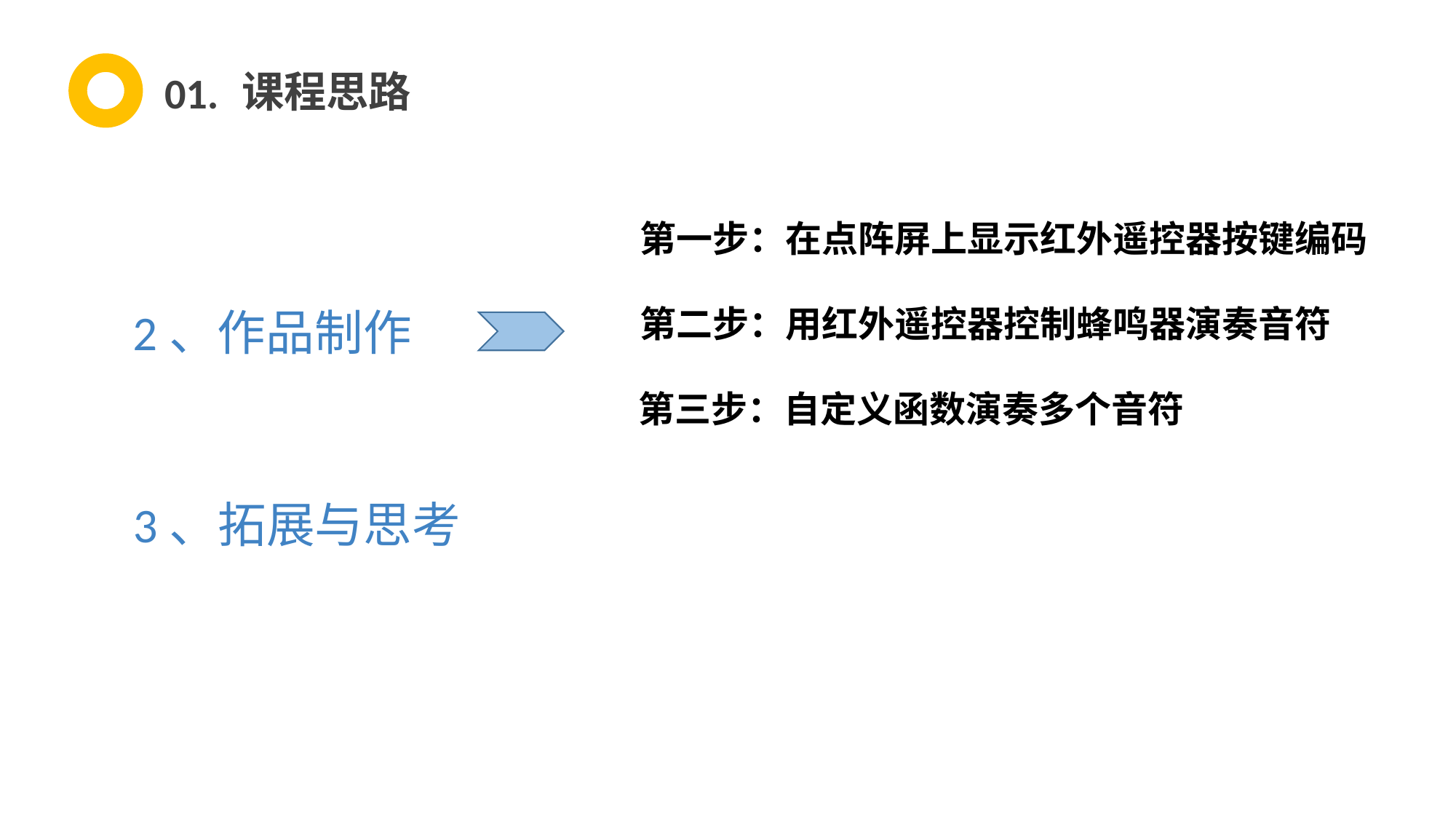

课程思路
01.
第一步：在点阵屏上显示红外遥控器按键编码
第二步：用红外遥控器控制蜂鸣器演奏音符
2、作品制作

第三步：自定义函数演奏多个音符
3、拓展与思考